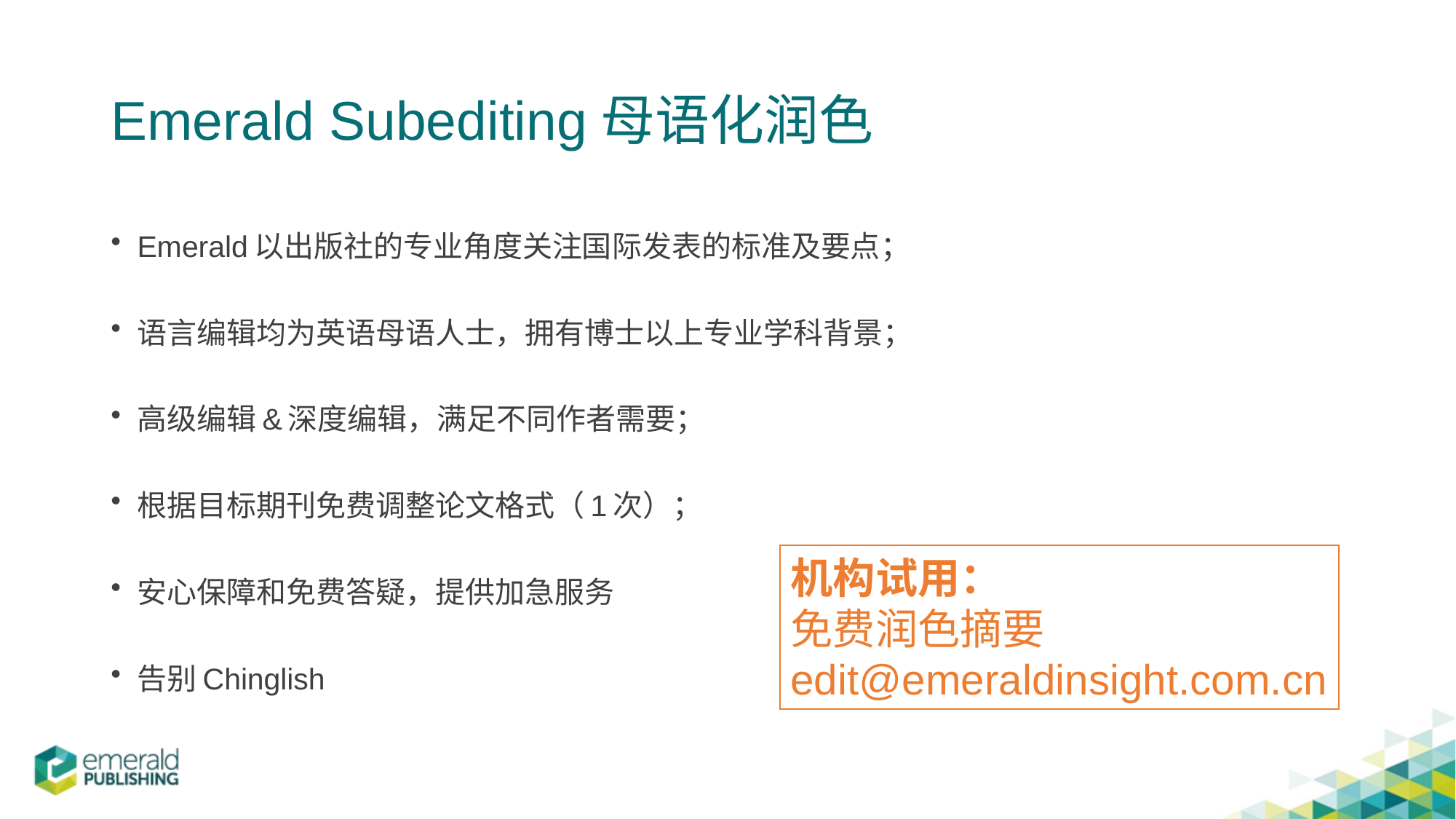

# Emerald Subediting母语化润色
Emerald以出版社的专业角度关注国际发表的标准及要点；
语言编辑均为英语母语人士，拥有博士以上专业学科背景；
高级编辑&深度编辑，满足不同作者需要；
根据目标期刊免费调整论文格式（1次）；
安心保障和免费答疑，提供加急服务
告别Chinglish

机构试用：
免费润色摘要
edit@emeraldinsight.com.cn